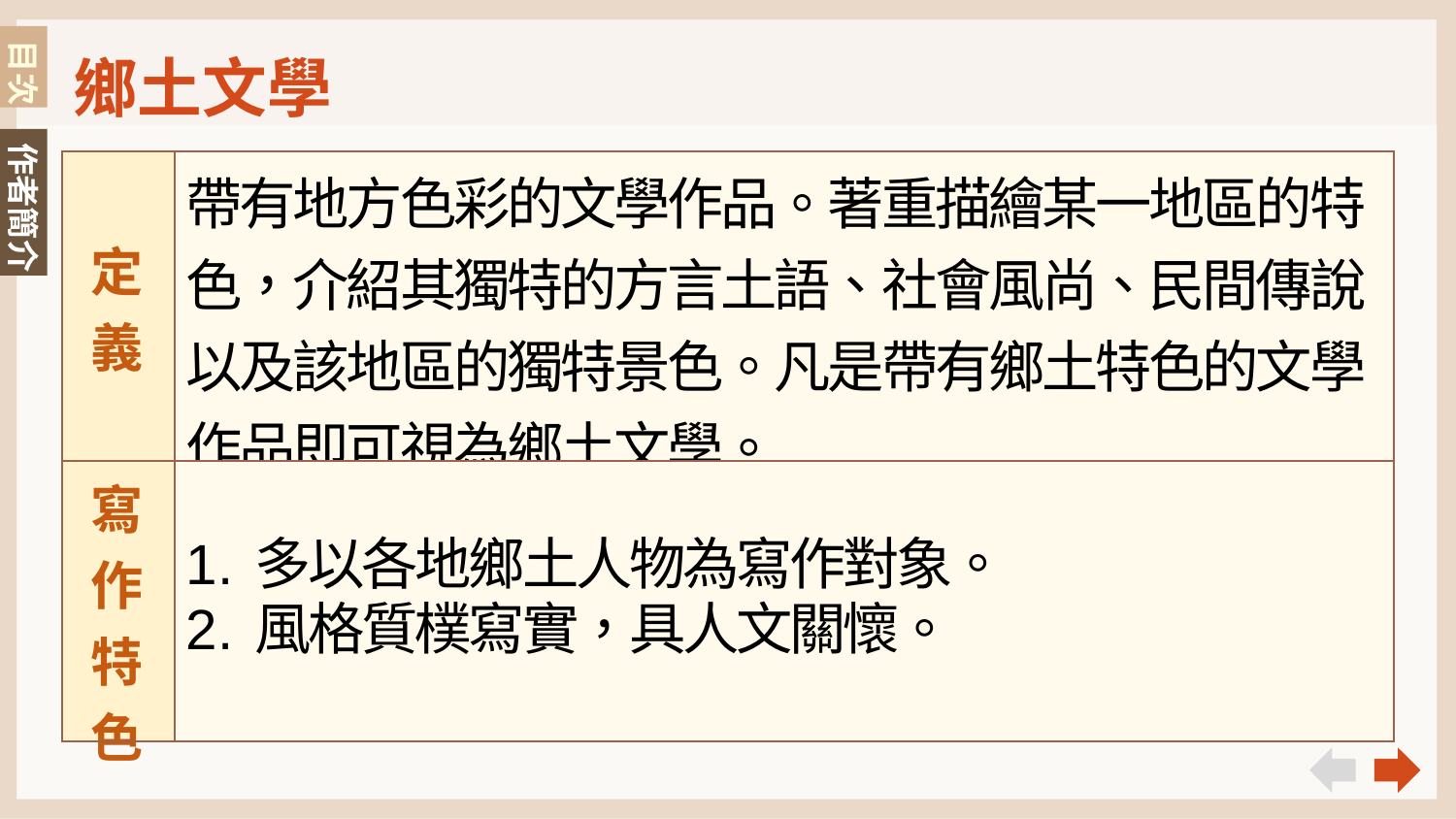

鄉土文學
目次
作者簡介
| 定義 | 帶有地方色彩的文學作品。著重描繪某一地區的特色，介紹其獨特的方言土語、社會風尚、民間傳說以及該地區的獨特景色。凡是帶有鄉土特色的文學作品即可視為鄉土文學。 |
| --- | --- |
| 寫作特色 | 多以各地鄉土人物為寫作對象。 風格質樸寫實，具人文關懷。 |